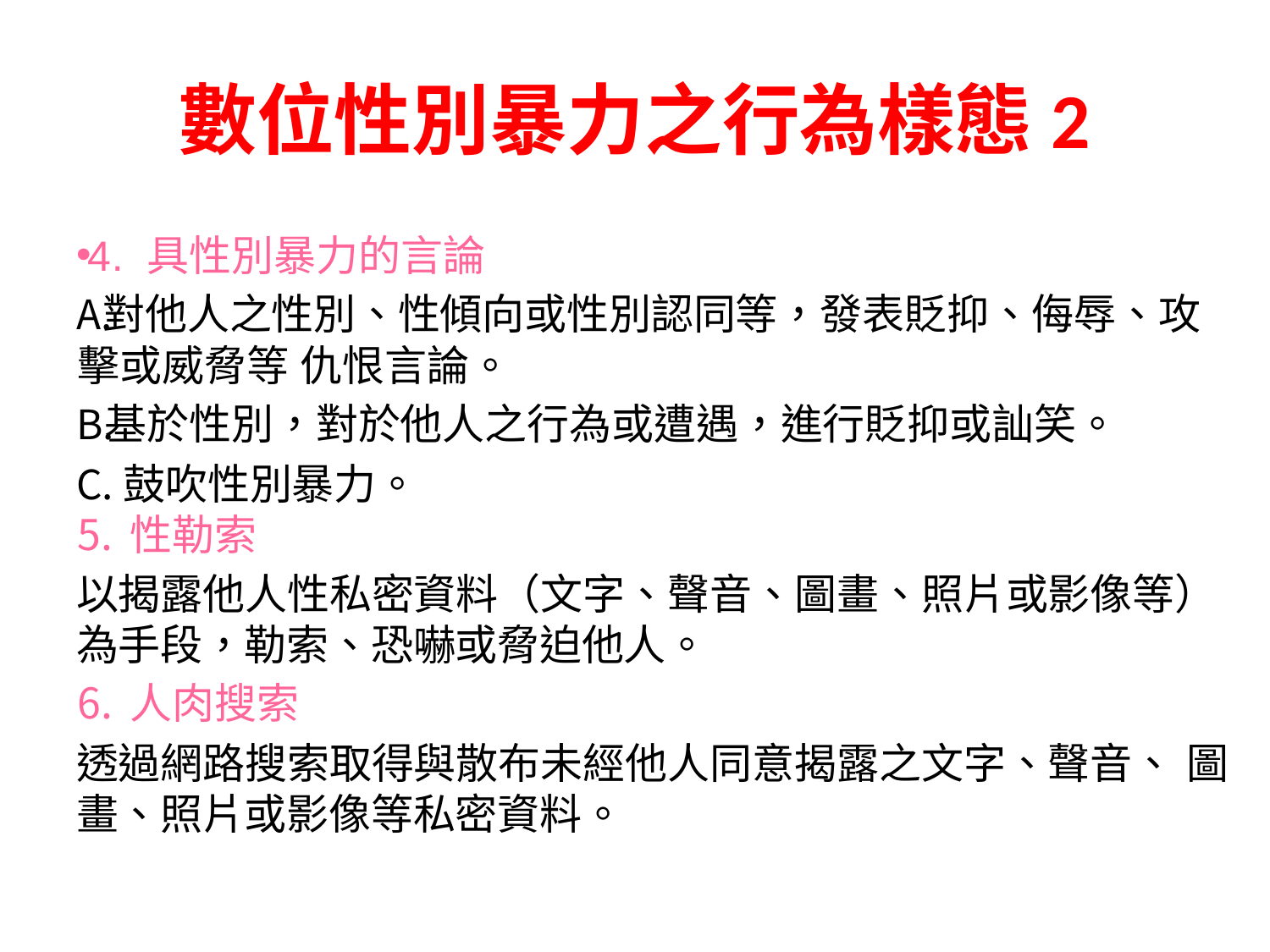

# 數位性別暴力之行為樣態2
4. 具性別暴力的言論
對他人之性別、性傾向或性別認同等，發表貶抑、侮辱、攻擊或威脅等 仇恨言論。
基於性別，對於他人之行為或遭遇，進行貶抑或訕笑。
 鼓吹性別暴力。
性勒索
以揭露他人性私密資料（文字、聲音、圖畫、照片或影像等） 為手段，勒索、恐嚇或脅迫他人。
人肉搜索
透過網路搜索取得與散布未經他人同意揭露之文字、聲音、 圖 畫、照片或影像等私密資料。